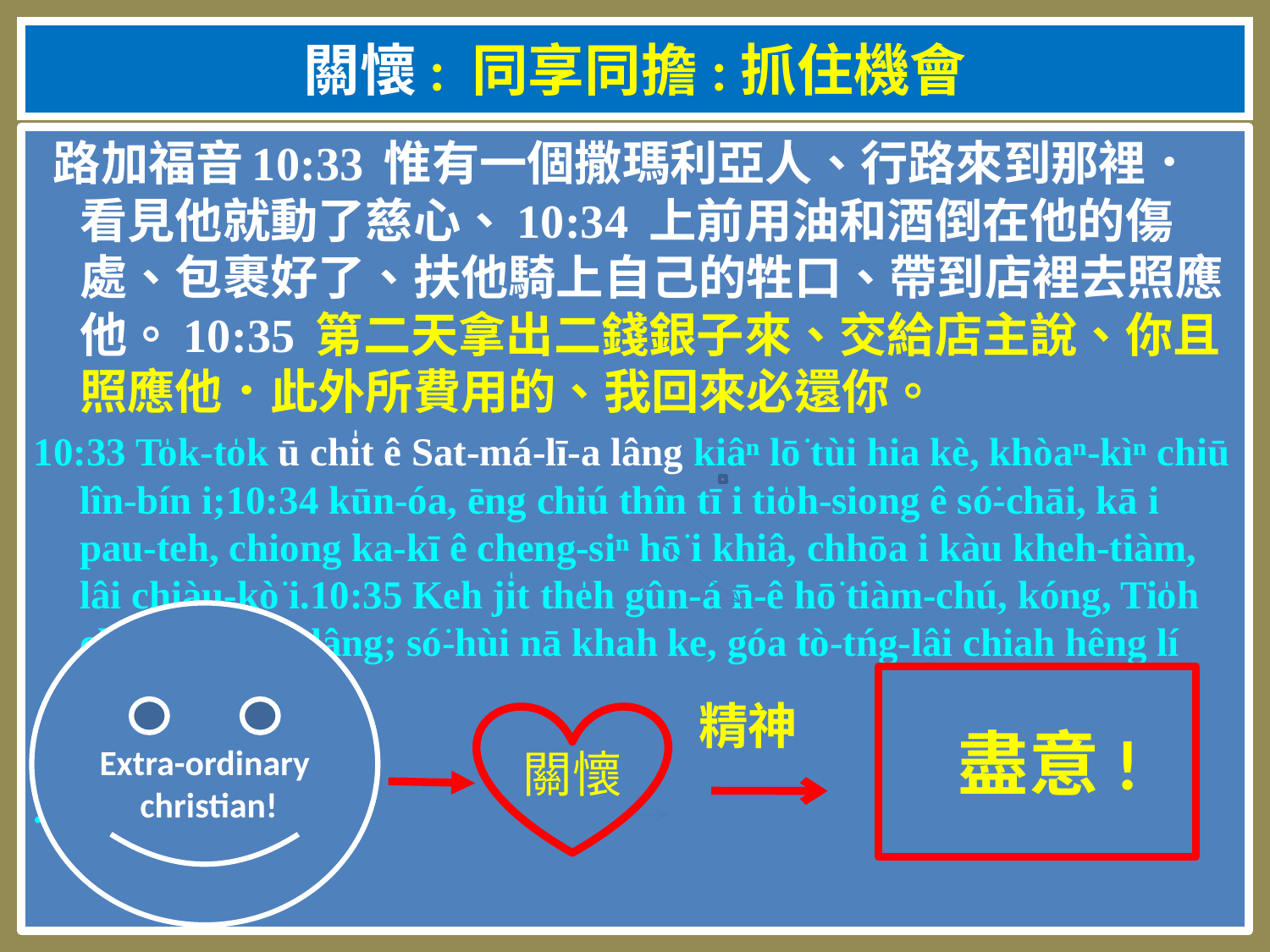

# 關懷: 同享同擔:抓住機會
 路加福音10:33 惟有一個撒瑪利亞人、行路來到那裡．看見他就動了慈心、10:34 上前用油和酒倒在他的傷處、包裹好了、扶他騎上自己的牲口、帶到店裡去照應他。10:35 第二天拿出二錢銀子來、交給店主說、你且照應他．此外所費用的、我回來必還你。
10:33 To̍k-to̍k ū chi̍t ê Sat-má-lī-a lâng kiâⁿ lō͘ tùi hia kè, khòaⁿ-kìⁿ chiū lîn-bín i;10:34 kūn-óa, ēng chiú thîn tī i tio̍h-siong ê só͘-chāi, kā i pau-teh, chiong ka-kī ê cheng-siⁿ hō͘ i khiâ, chhōa i kàu kheh-tiàm, lâi chiàu-kò͘ i.10:35 Keh ji̍t the̍h gûn-á n̄-ê hō͘ tiàm-chú, kóng, Tio̍h chiàu-kò͘ chit lâng; só͘-hùi nā khah ke, góa tò-tńg-lâi chiah hêng lí

..

Extra-ordinary
 christian!

 盡意!

精神
關懷